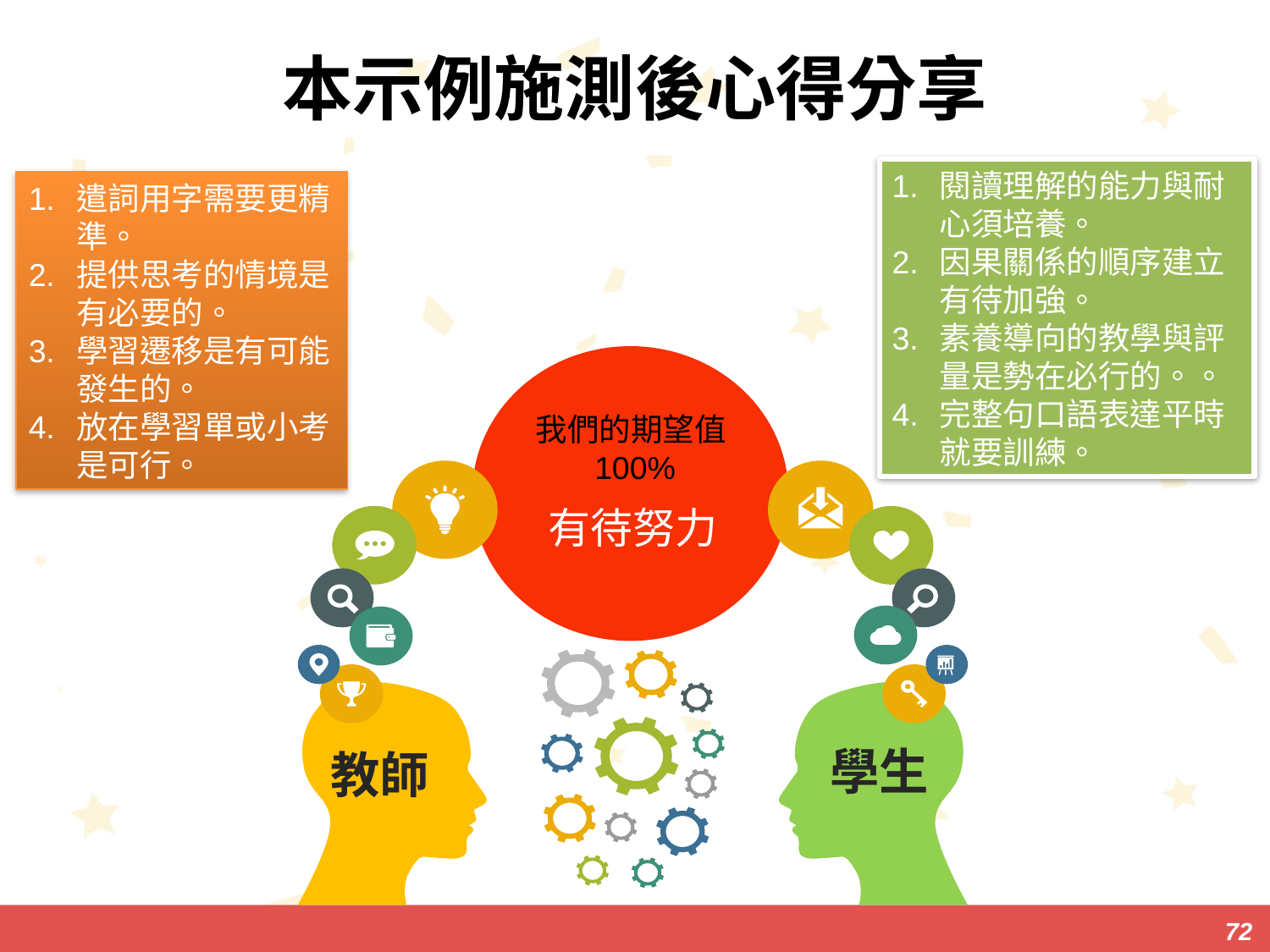

# 本示例施測後心得分享
閱讀理解的能力與耐心須培養。
因果關係的順序建立有待加強。
素養導向的教學與評量是勢在必行的。。
完整句口語表達平時就要訓練。
遣詞用字需要更精準。
提供思考的情境是有必要的。
學習遷移是有可能發生的。
放在學習單或小考是可行。

我們的期望值100%
有待努力

學生
教師
72